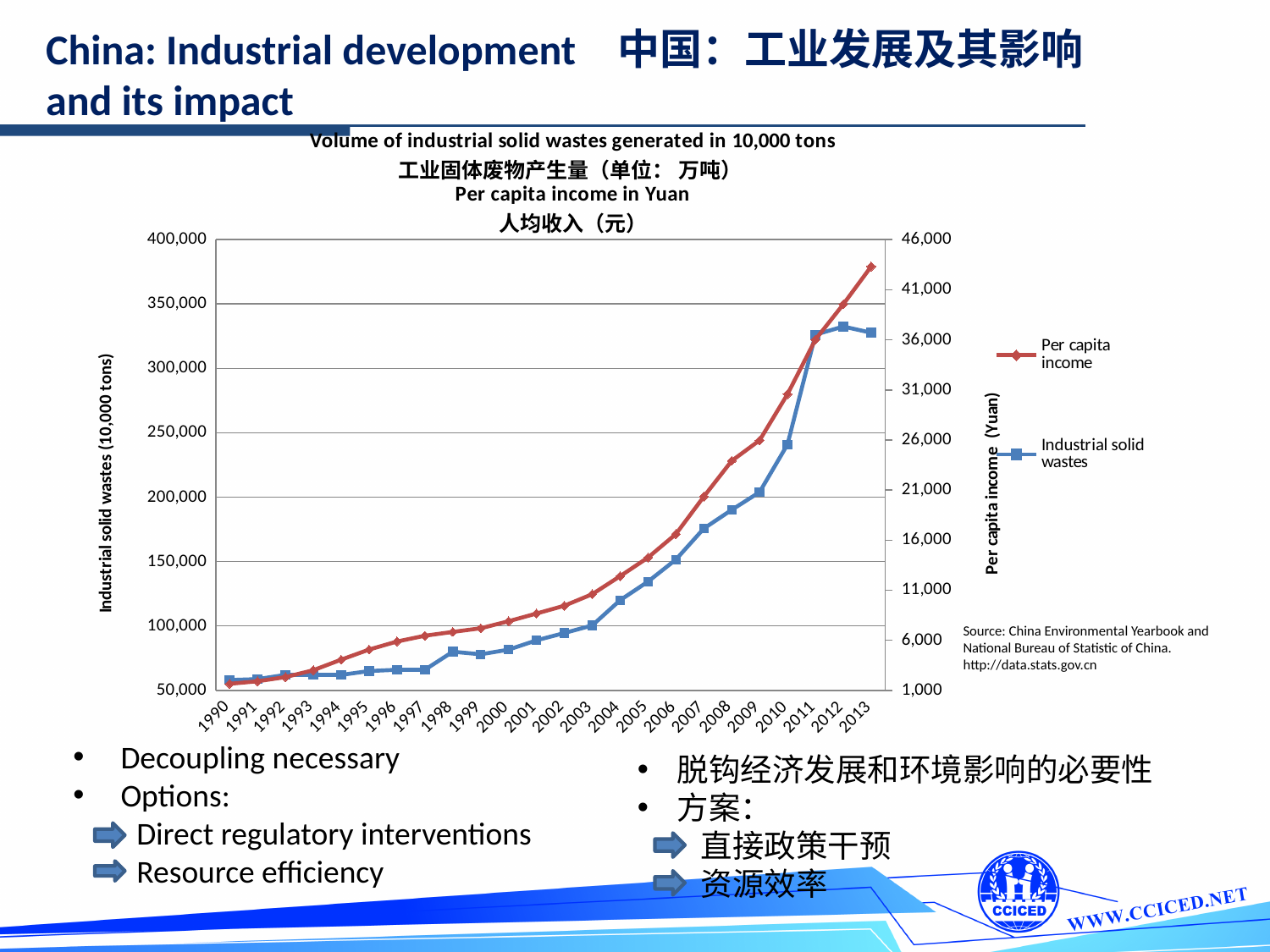

China: Industrial development and its impact
中国：工业发展及其影响

### Chart: Volume of industrial solid wastes generated in 10,000 tons
工业固体废物产生量（单位： 万吨）
Per capita income in Yuan
人均收入（元）

| Category |  |  |
|---|---|---|
| 1990 | 58000.0 | 1654.0 |
| 1991 | 58759.0 | 1903.0 |
| 1992 | 62000.0 | 2324.0 |
| 1993 | 62000.0 | 3015.0 |
| 1994 | 62000.0 | 4066.0 |
| 1995 | 65000.0 | 5074.0 |
| 1996 | 66000.0 | 5878.0 |
| 1997 | 66000.0 | 6457.0 |
| 1998 | 80000.0 | 6835.0 |
| 1999 | 78000.0 | 7199.0 |
| 2000 | 81608.0 | 7902.0 |
| 2001 | 88840.0 | 8670.0 |
| 2002 | 94509.0 | 9450.0 |
| 2003 | 100428.0 | 10600.0 |
| 2004 | 120030.0 | 12400.0 |
| 2005 | 134449.0 | 14259.0 |
| 2006 | 151541.0 | 16602.0 |
| 2007 | 175632.0 | 20337.0 |
| 2008 | 190127.0 | 23912.0 |
| 2009 | 203943.0 | 25963.0 |
| 2010 | 240944.0 | 30567.0 |
| 2011 | 326204.0 | 36018.0 |
| 2012 | 332509.0 | 39544.0 |
| 2013 | 327702.0 | 43320.0 |

Source: China Environmental Yearbook and National Bureau of Statistic of China. http://data.stats.gov.cn
Decoupling necessary
Options:
Direct regulatory interventions
Resource efficiency

脱钩经济发展和环境影响的必要性
方案：
直接政策干预
资源效率